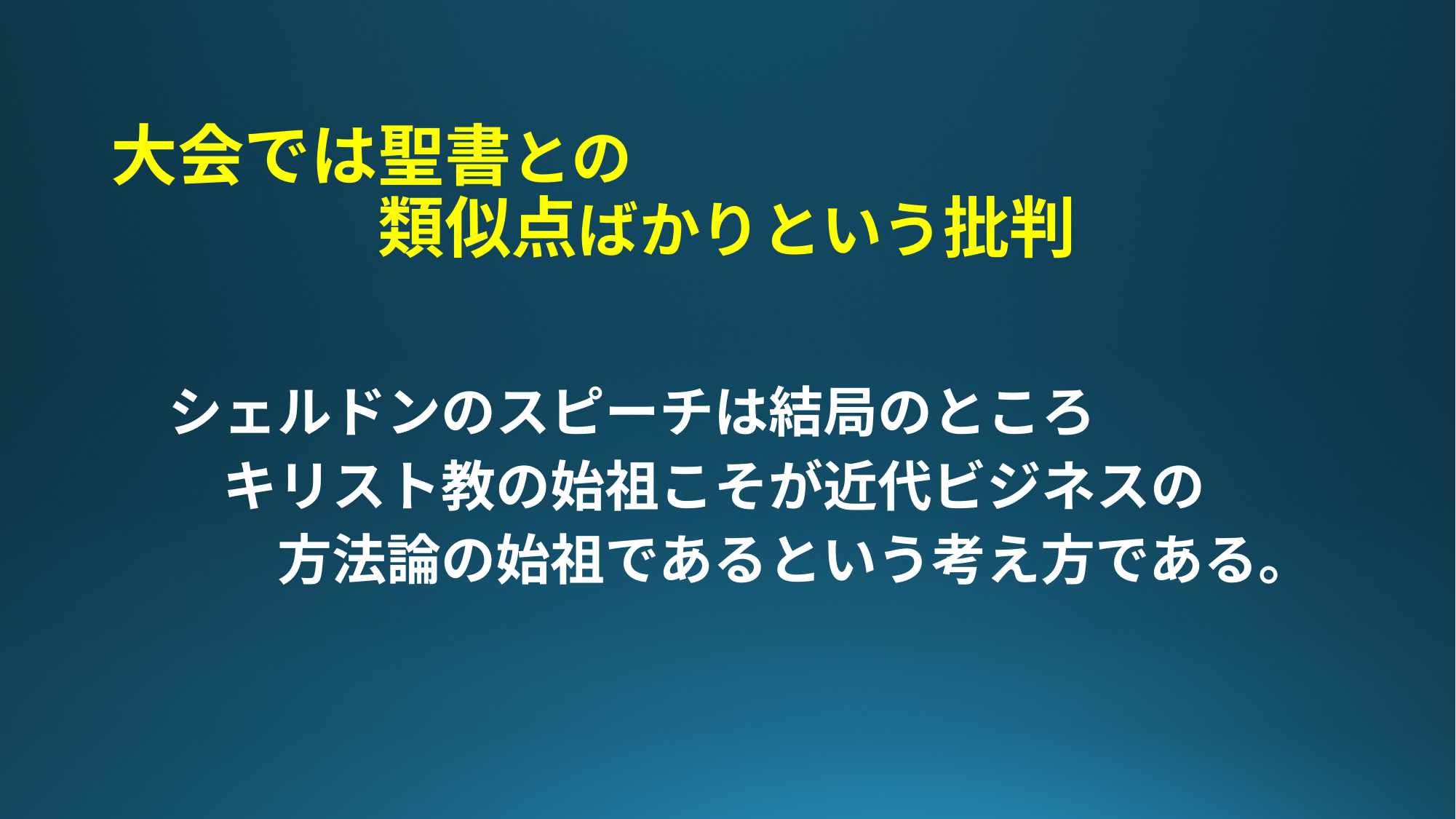

# 大会では聖書との 　　　　類似点ばかりという批判
シェルドンのスピーチは結局のところ
　キリスト教の始祖こそが近代ビジネスの
　　方法論の始祖であるという考え方である。